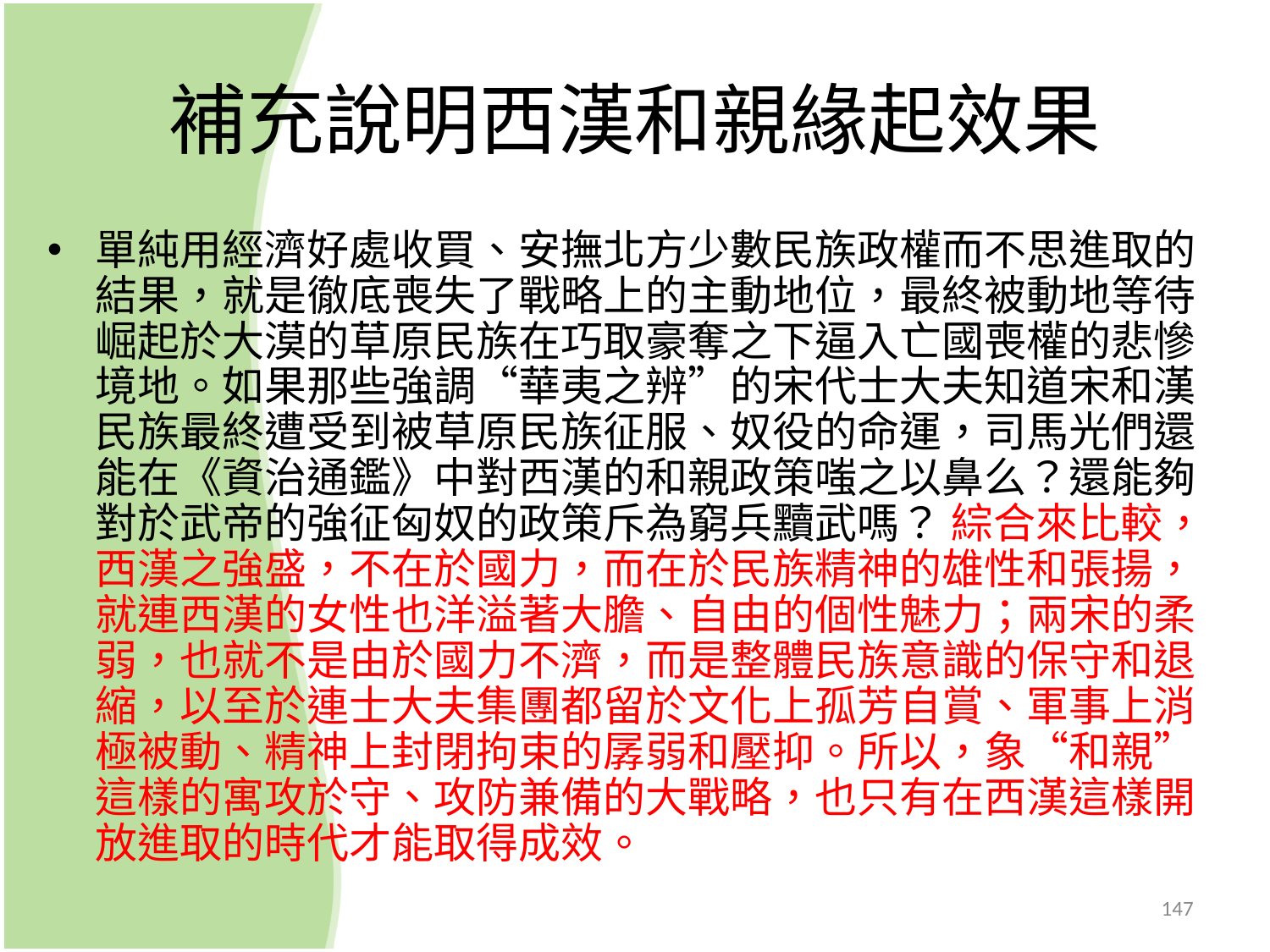

# 補充說明西漢和親緣起效果
單純用經濟好處收買、安撫北方少數民族政權而不思進取的結果，就是徹底喪失了戰略上的主動地位，最終被動地等待崛起於大漠的草原民族在巧取豪奪之下逼入亡國喪權的悲慘境地。如果那些強調“華夷之辨”的宋代士大夫知道宋和漢民族最終遭受到被草原民族征服、奴役的命運，司馬光們還能在《資治通鑑》中對西漢的和親政策嗤之以鼻么？還能夠對於武帝的強征匈奴的政策斥為窮兵黷武嗎？ 綜合來比較，西漢之強盛，不在於國力，而在於民族精神的雄性和張揚，就連西漢的女性也洋溢著大膽、自由的個性魅力；兩宋的柔弱，也就不是由於國力不濟，而是整體民族意識的保守和退縮，以至於連士大夫集團都留於文化上孤芳自賞、軍事上消極被動、精神上封閉拘束的孱弱和壓抑。所以，象“和親”這樣的寓攻於守、攻防兼備的大戰略，也只有在西漢這樣開放進取的時代才能取得成效。

147